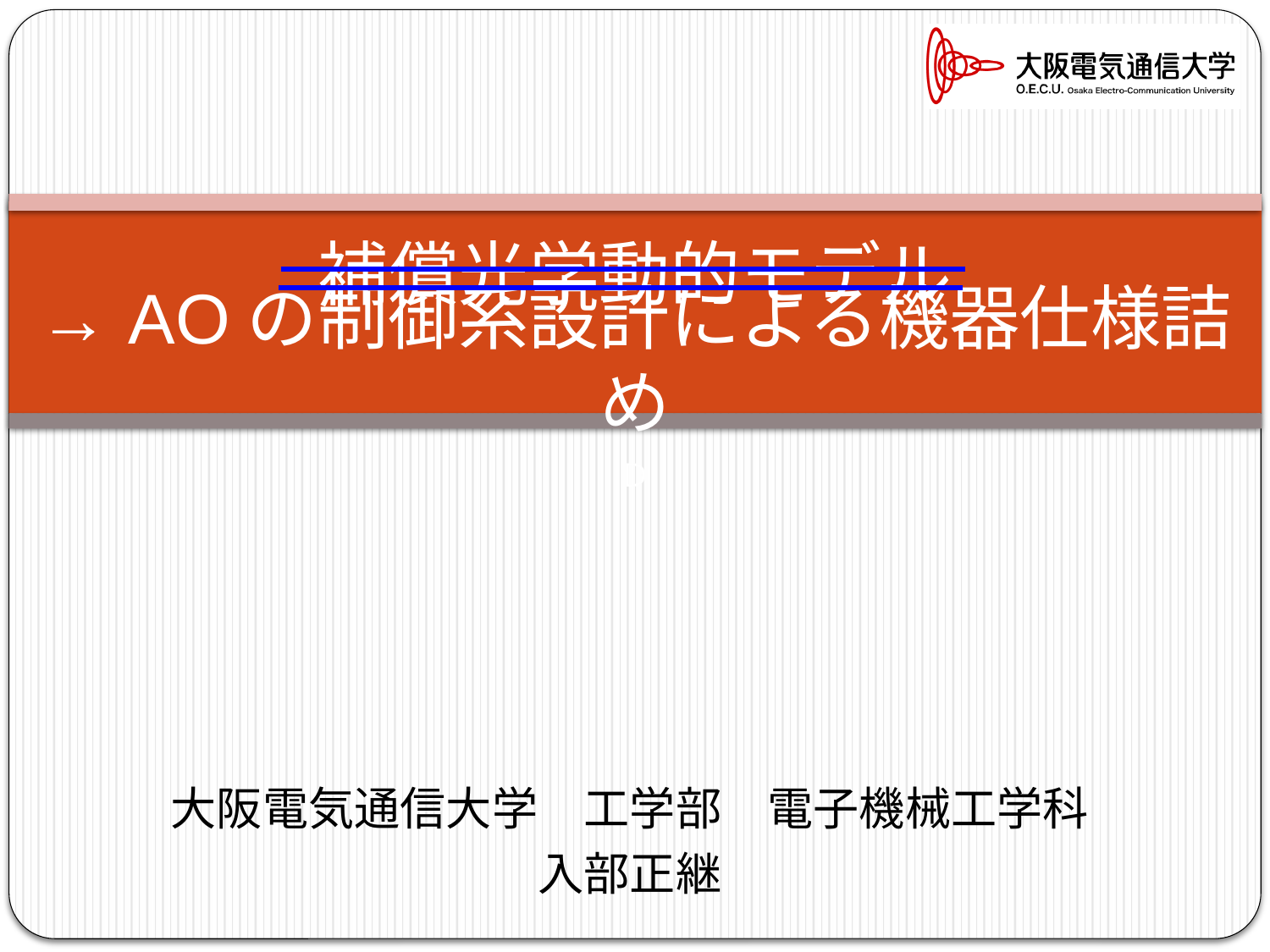

# 補償光学動的モデル
→ AOの制御系設計による機器仕様詰め
大阪電気通信大学　工学部　電子機械工学科
入部正継